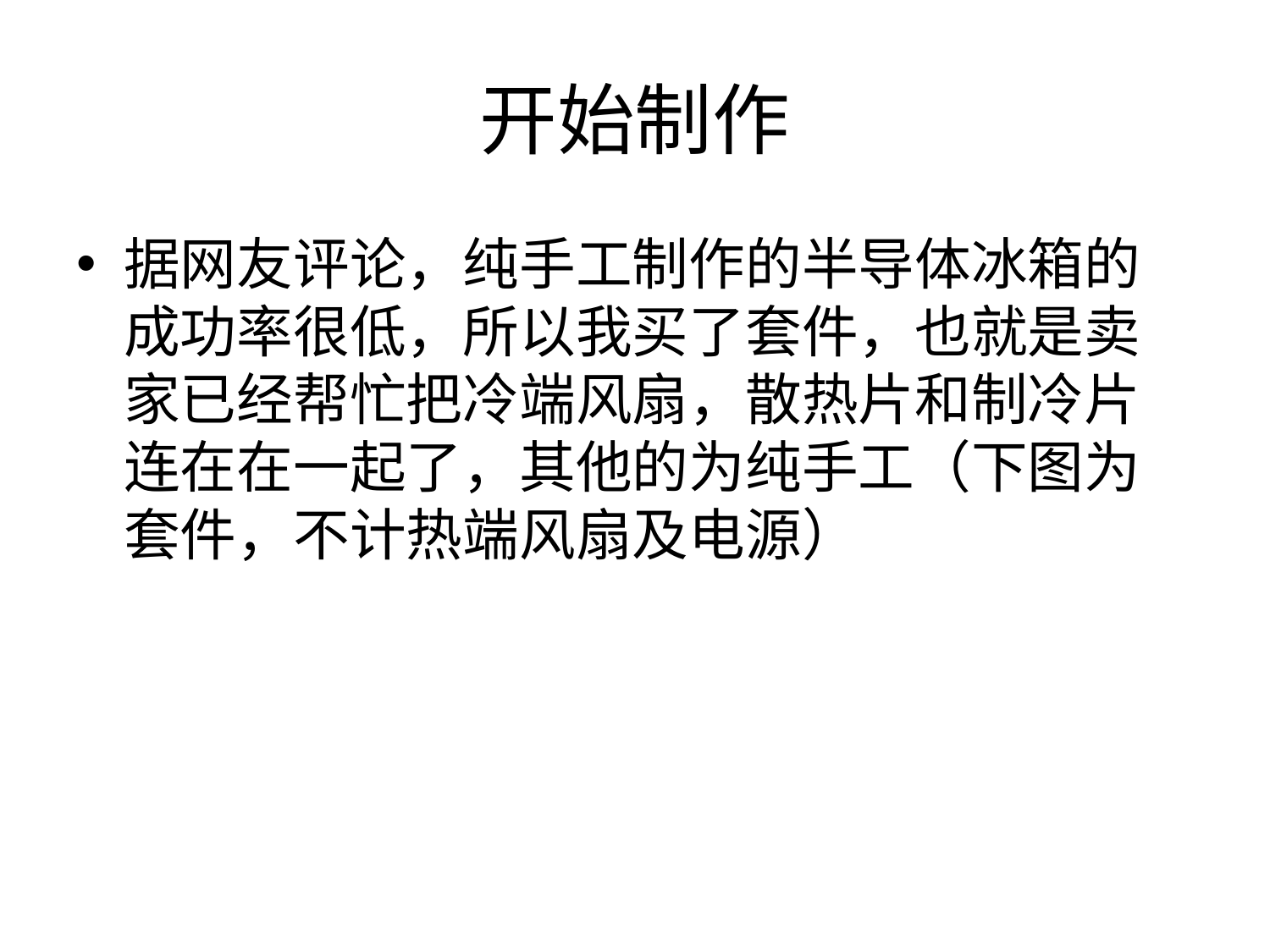

# 开始制作
据网友评论，纯手工制作的半导体冰箱的成功率很低，所以我买了套件，也就是卖家已经帮忙把冷端风扇，散热片和制冷片连在在一起了，其他的为纯手工（下图为套件，不计热端风扇及电源）